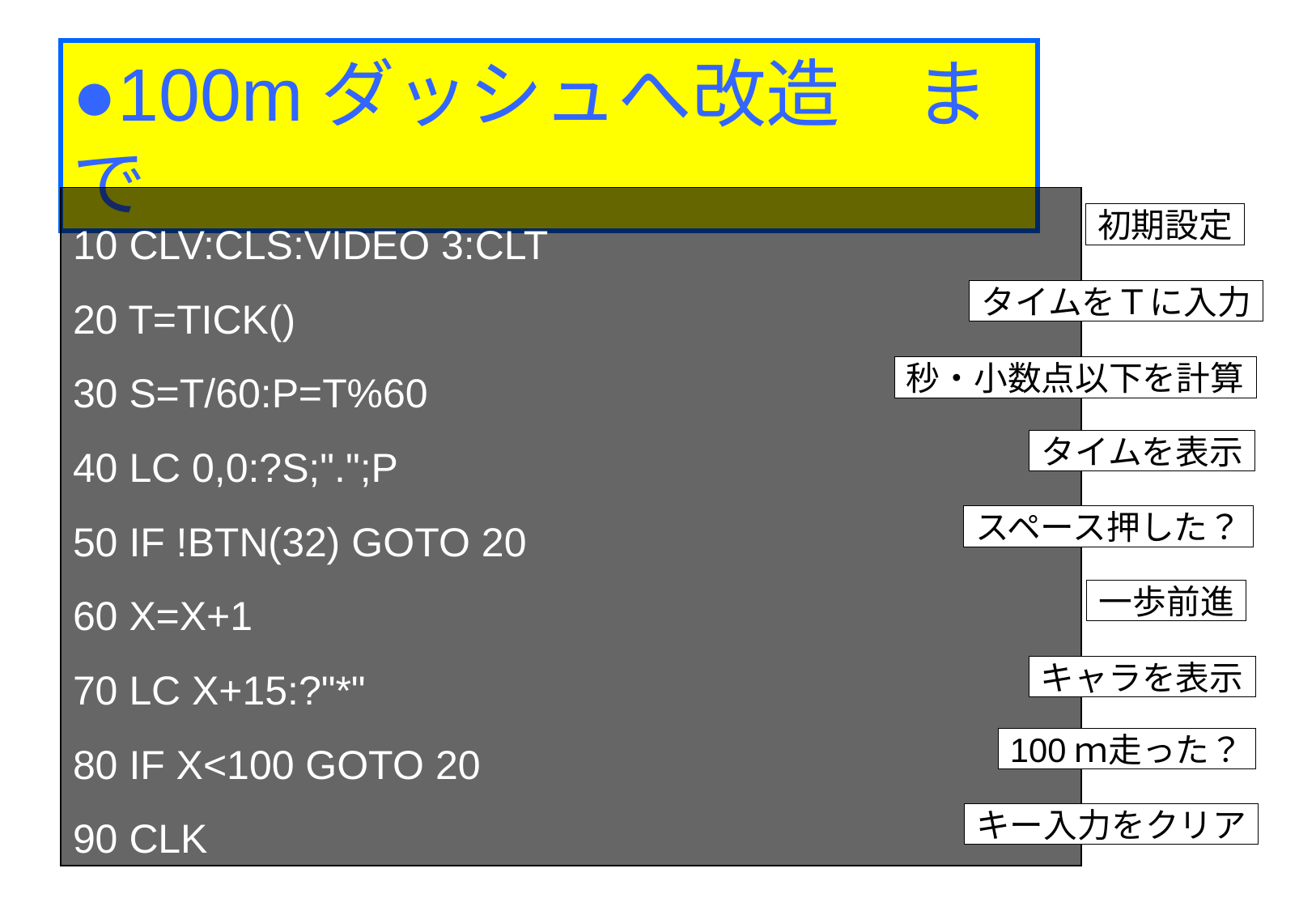

●100mダッシュへ改造　まで
10 CLV:CLS:VIDEO 3:CLT
20 T=TICK()
30 S=T/60:P=T%60
40 LC 0,0:?S;".";P
50 IF !BTN(32) GOTO 20
60 X=X+1
70 LC X+15:?"*"
80 IF X<100 GOTO 20
90 CLK
初期設定
タイムをＴに入力
秒・小数点以下を計算
タイムを表示
スペース押した？
一歩前進
キャラを表示
100ｍ走った？
キー入力をクリア